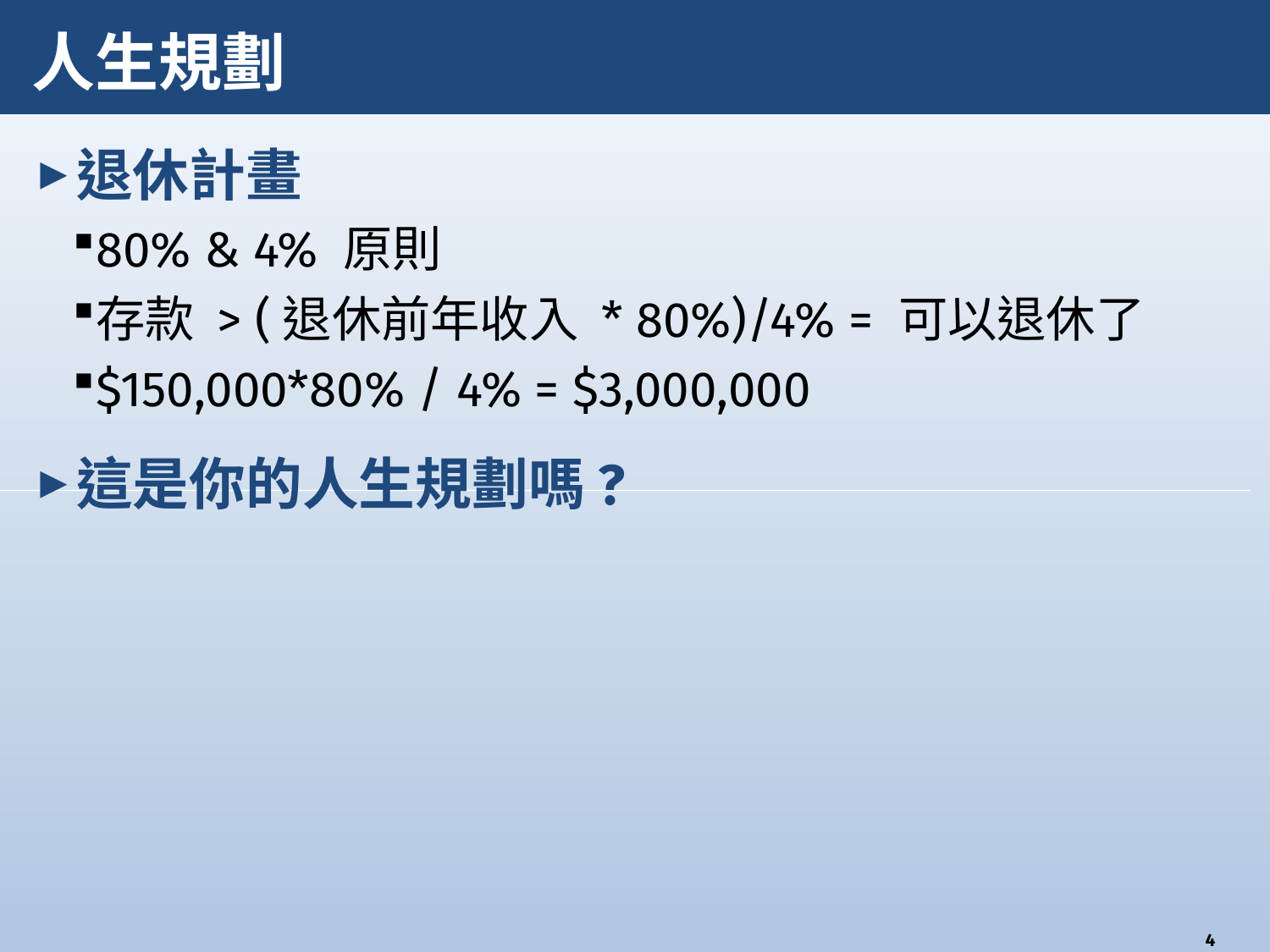

# 人生規劃
退休計畫
80% & 4% 原則
存款 > (退休前年收入 * 80%)/4% = 可以退休了
$150,000*80% / 4% = $3,000,000
這是你的人生規劃嗎?